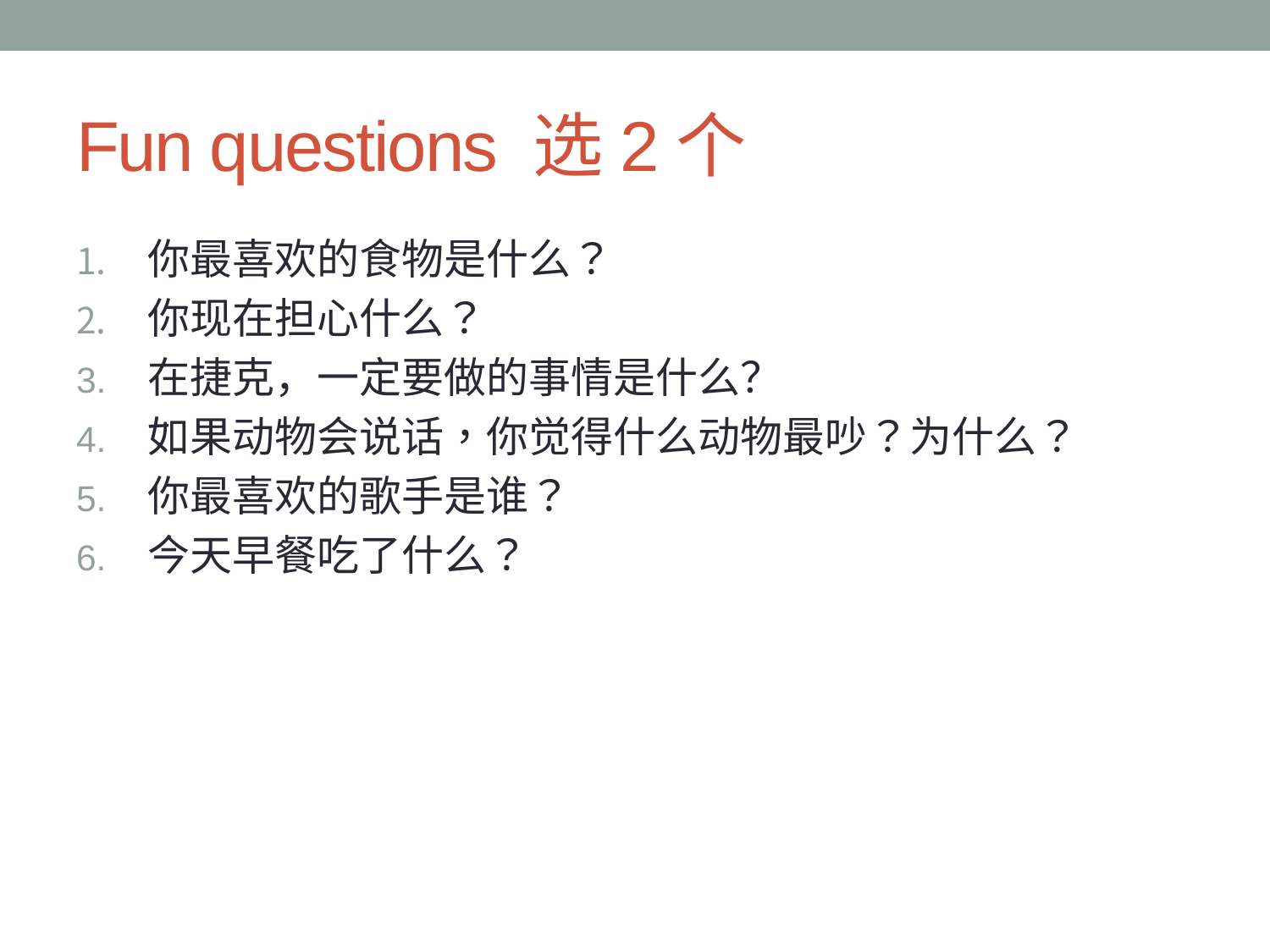

# Fun questions 选2个
你最喜欢的食物是什么？
你现在担心什么？
在捷克，一定要做的事情是什么？
如果动物会说话，你觉得什么动物最吵？为什么？
你最喜欢的歌手是谁？
今天早餐吃了什么？